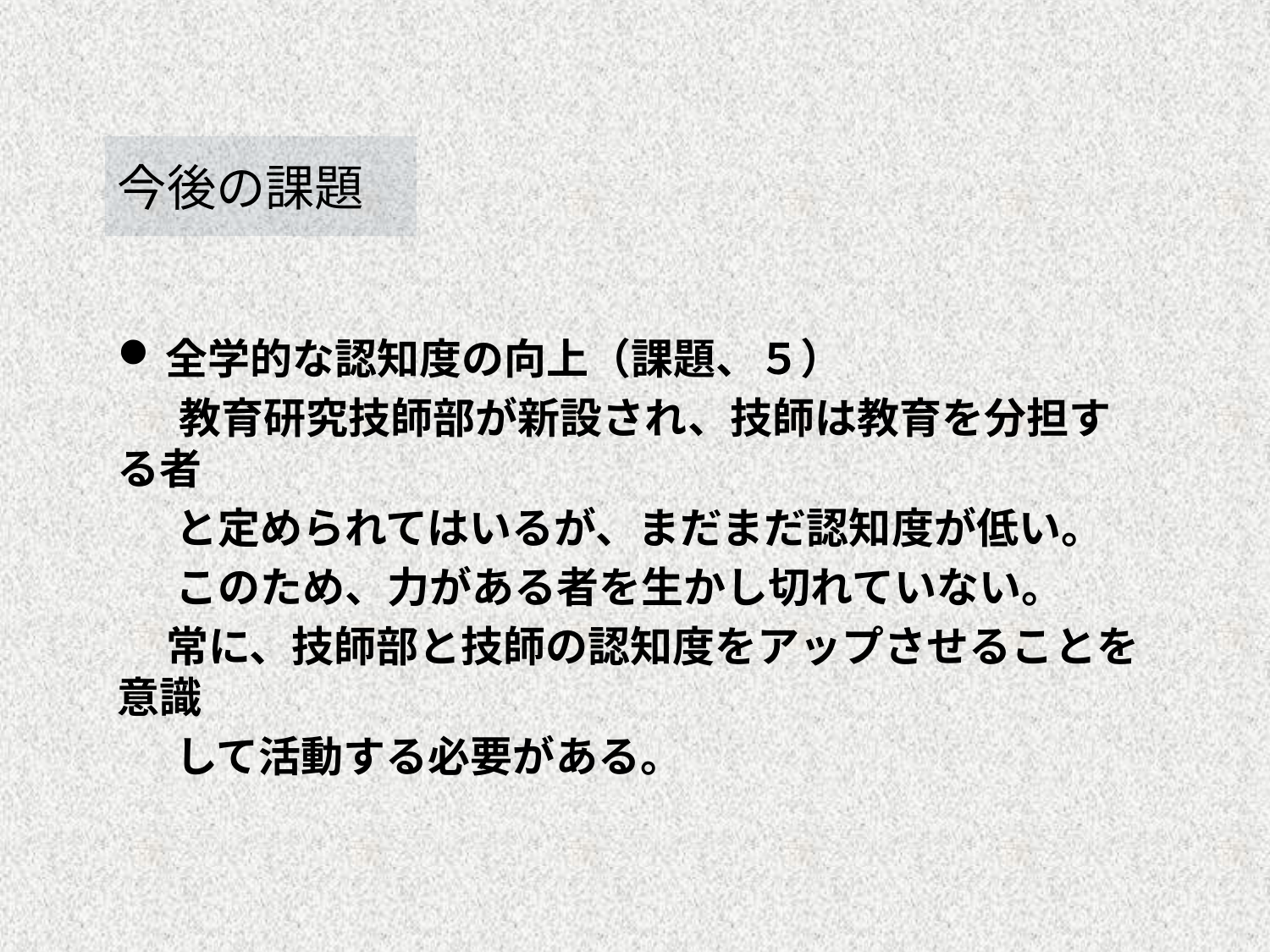

# 今後の課題
全学的な認知度の向上（課題、５）
　  教育研究技師部が新設され、技師は教育を分担する者
     と定められてはいるが、まだまだ認知度が低い。
     このため、力がある者を生かし切れていない。
    常に、技師部と技師の認知度をアップさせることを意識
     して活動する必要がある。